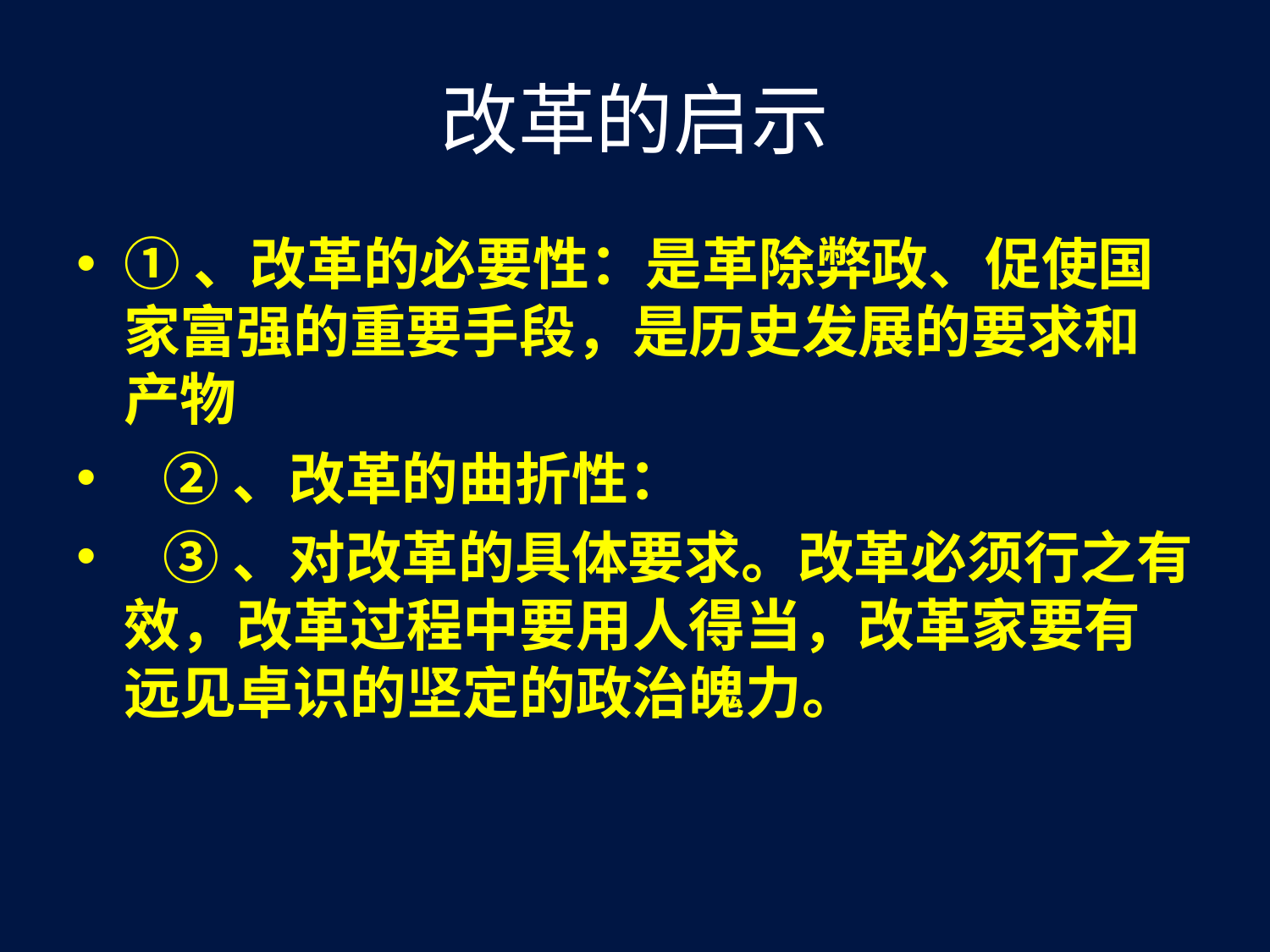

# 改革的启示
①、改革的必要性：是革除弊政、促使国家富强的重要手段，是历史发展的要求和产物
   ②、改革的曲折性：
   ③、对改革的具体要求。改革必须行之有效，改革过程中要用人得当，改革家要有远见卓识的坚定的政治魄力。